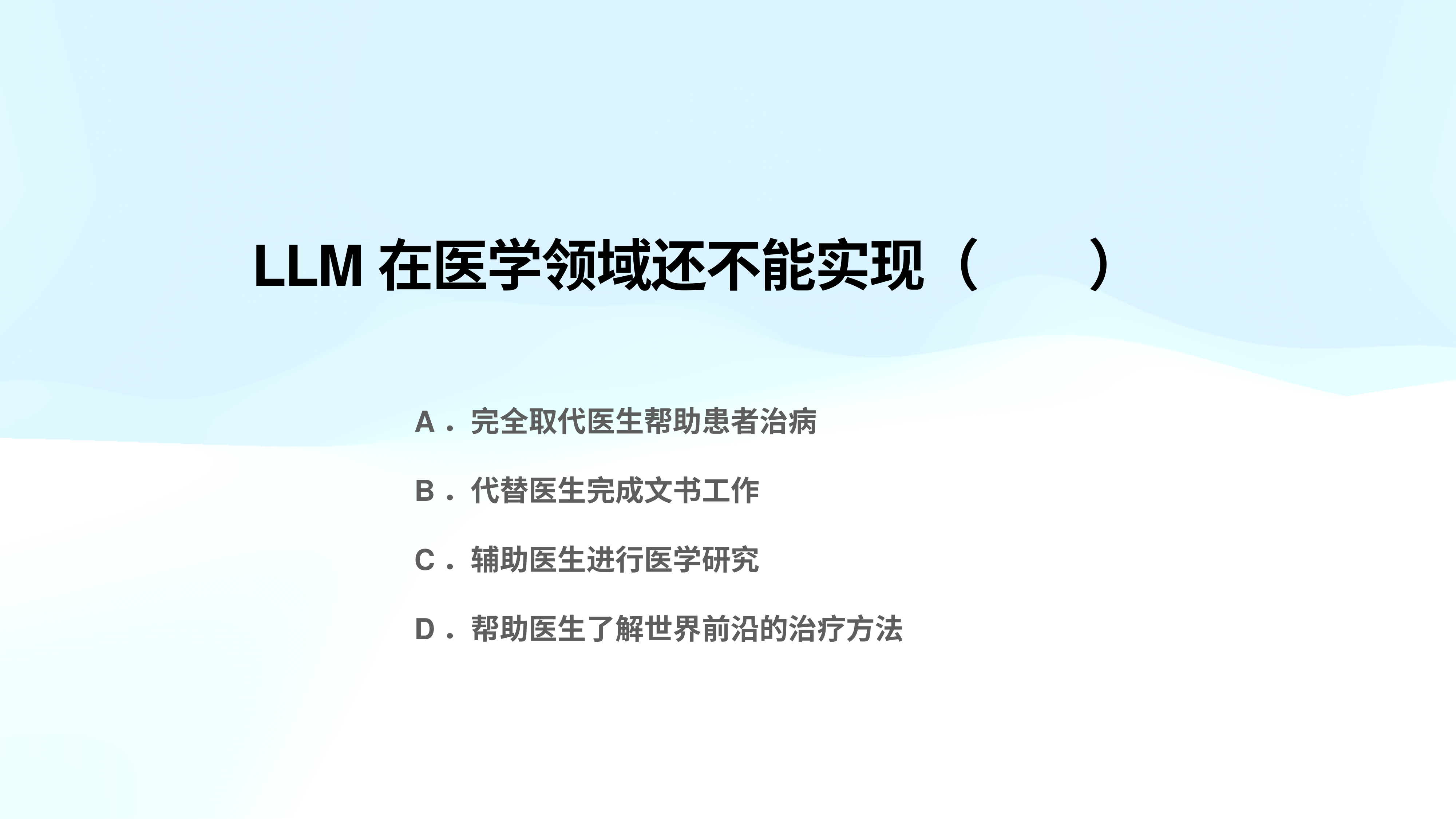

# LLM在医学领域还不能实现（　　）
A．完全取代医生帮助患者治病

B．代替医生完成文书工作

C．辅助医生进行医学研究

D．帮助医生了解世界前沿的治疗方法